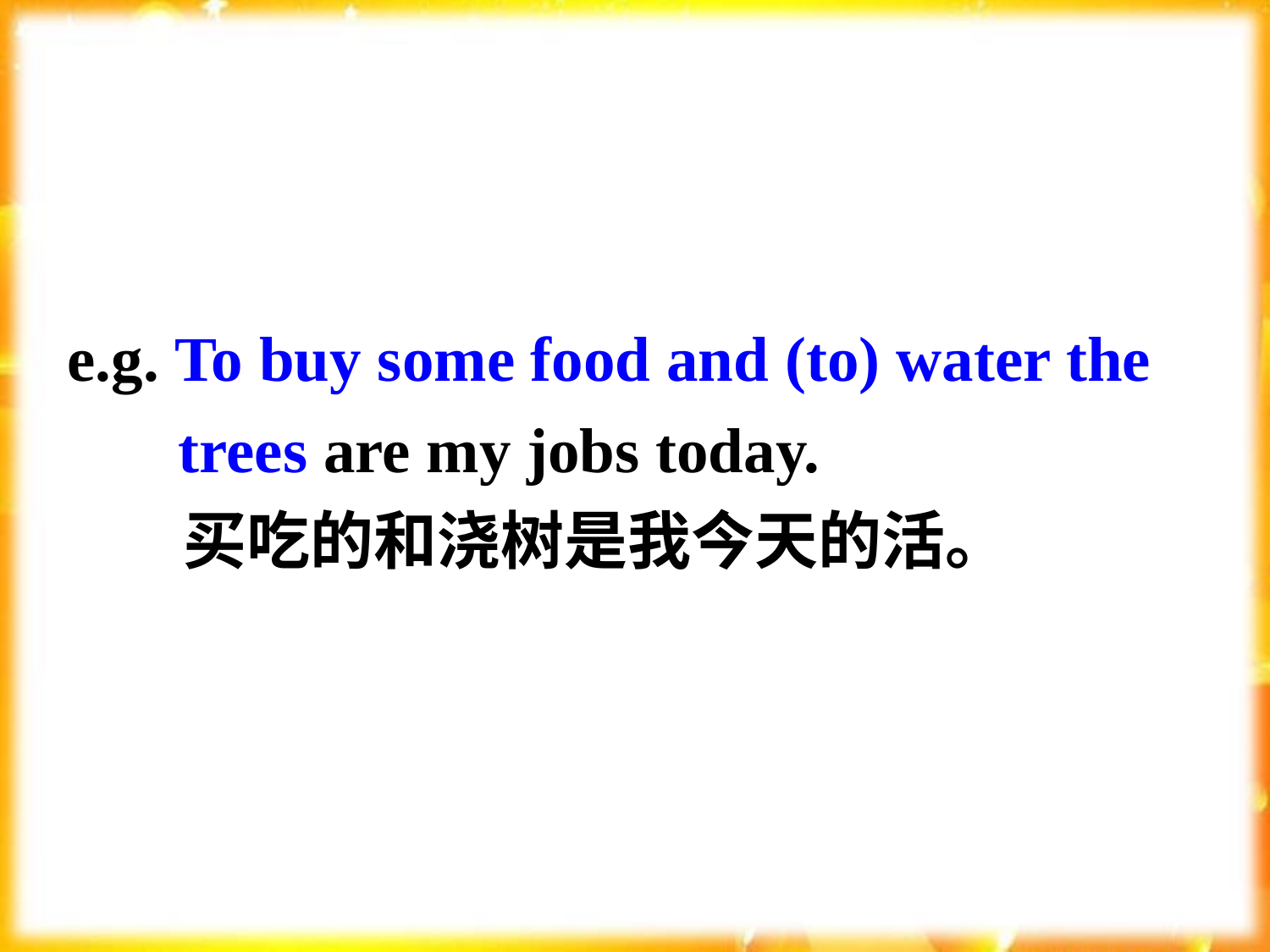

e.g. To buy some food and (to) water the
       trees are my jobs today.
       买吃的和浇树是我今天的活。